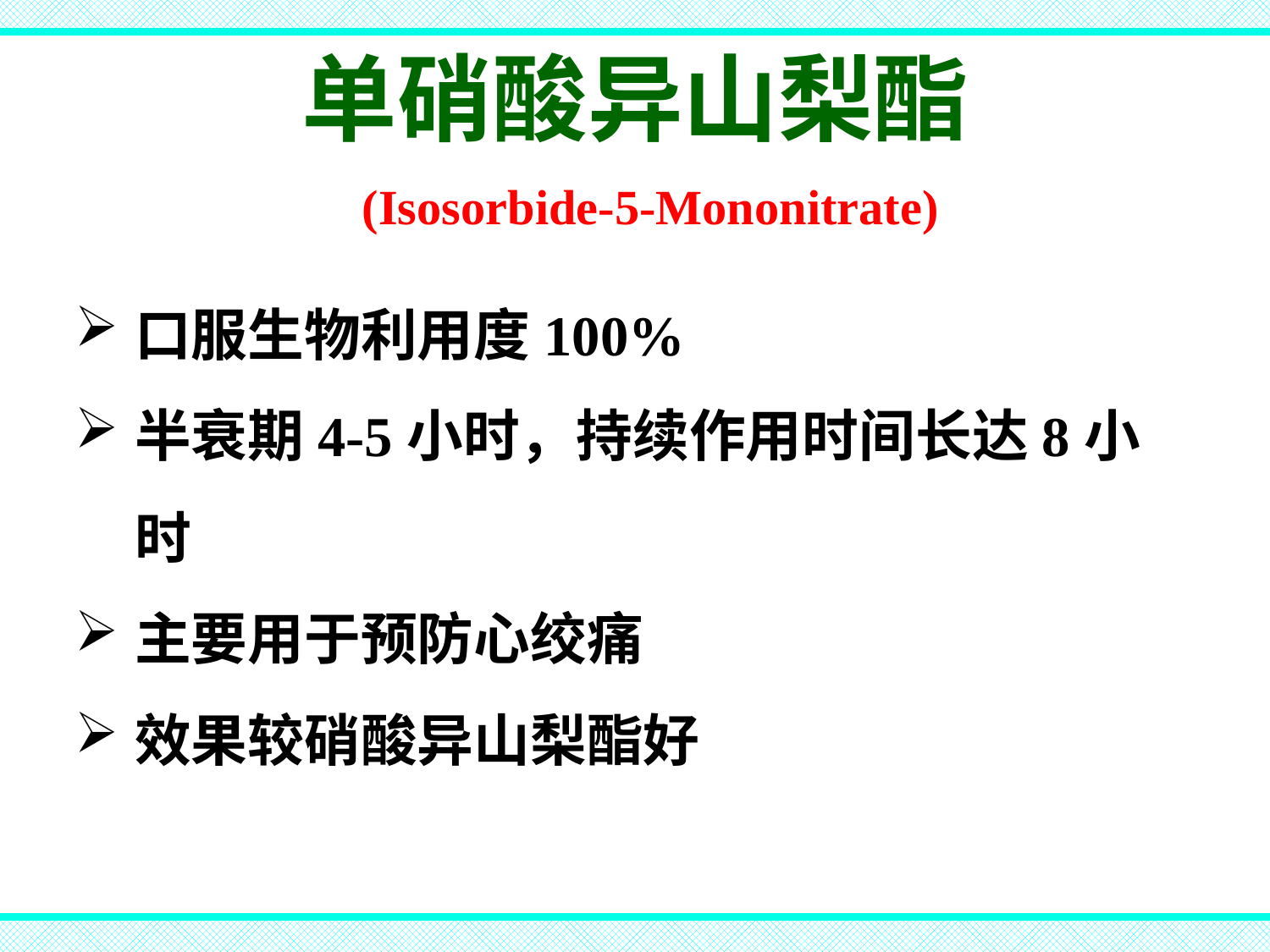

单硝酸异山梨酯
(Isosorbide-5-Mononitrate)
口服生物利用度100%
半衰期4-5小时，持续作用时间长达8小时
主要用于预防心绞痛
效果较硝酸异山梨酯好